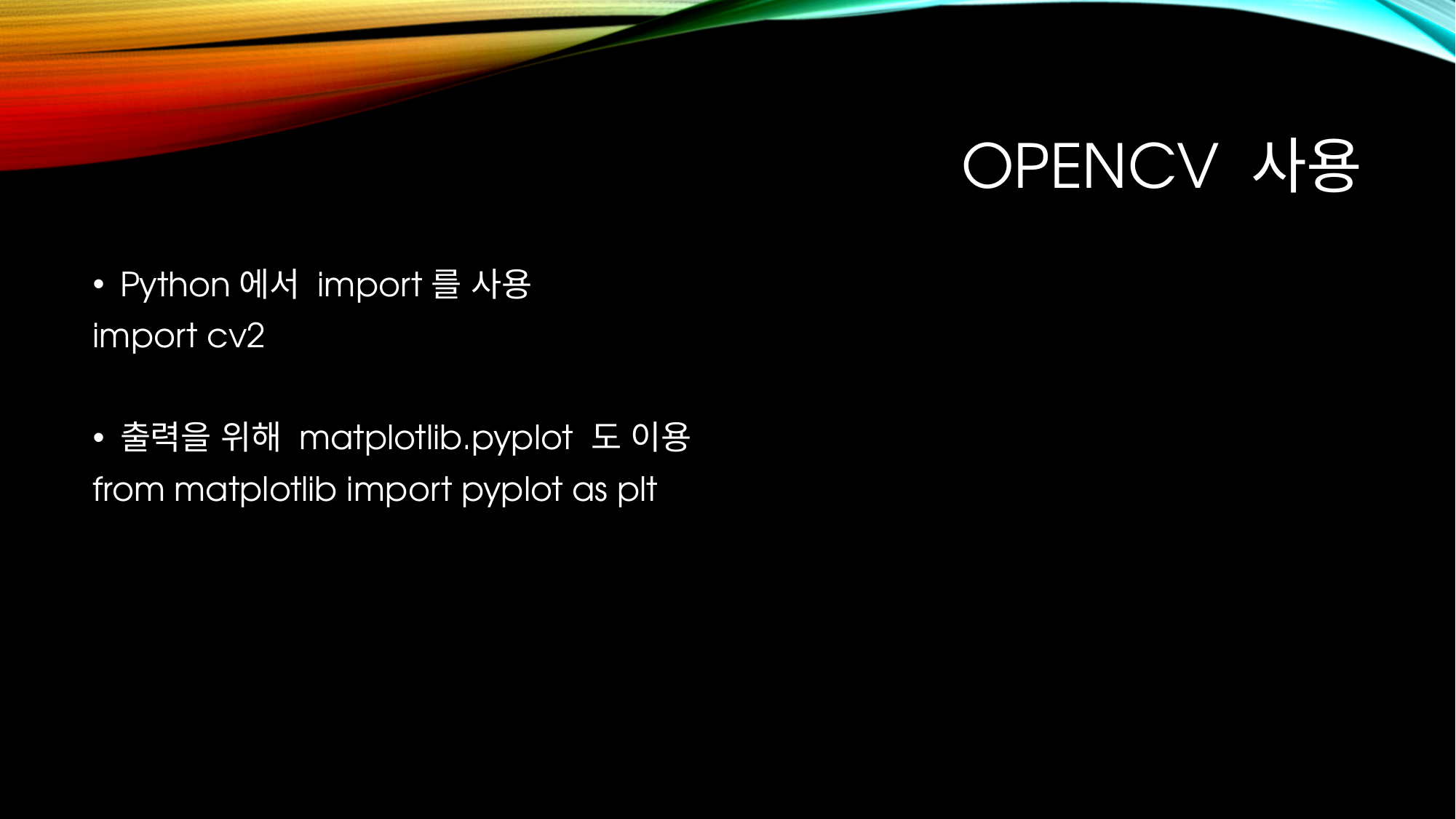

# Opencv 사용
Python에서 import를 사용
import cv2

출력을 위해 matplotlib.pyplot 도 이용
from matplotlib import pyplot as plt